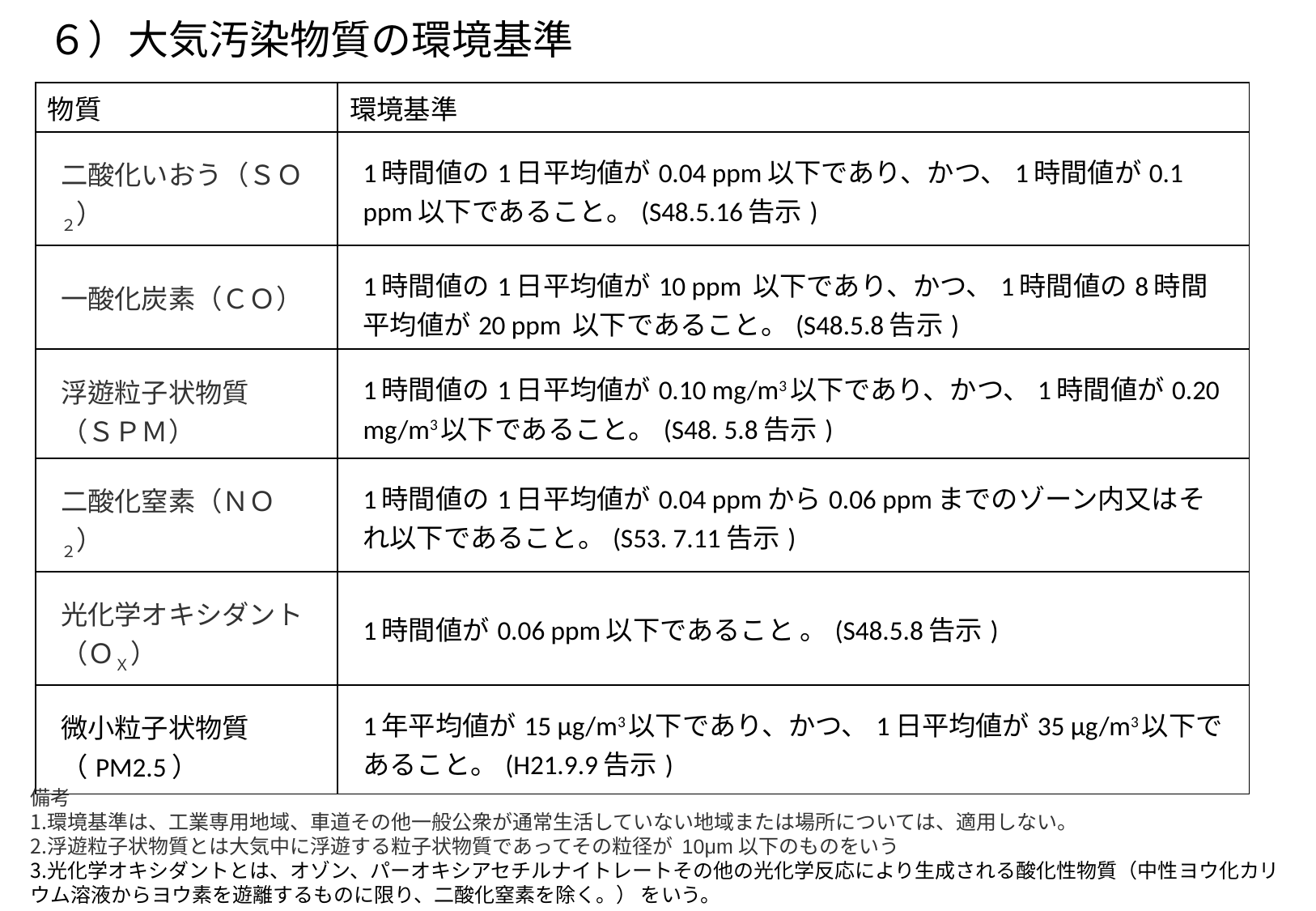

６）大気汚染物質の環境基準
| 物質 | 環境基準 |
| --- | --- |
| 二酸化いおう（ＳＯ２） | 1時間値の1日平均値が0.04 ppm以下であり、かつ、1時間値が0.1 ppm以下であること。(S48.5.16告示) |
| 一酸化炭素（ＣＯ） | 1時間値の1日平均値が10 ppm 以下であり、かつ、1時間値の8時間平均値が20 ppm 以下であること。(S48.5.8告示) |
| 浮遊粒子状物質 （ＳＰＭ） | 1時間値の1日平均値が0.10 mg/m3以下であり、かつ、1時間値が0.20 mg/m3以下であること。(S48. 5.8告示) |
| 二酸化窒素（ＮＯ２） | 1時間値の1日平均値が0.04 ppmから0.06 ppmまでのゾーン内又はそれ以下であること。(S53. 7.11告示) |
| 光化学オキシダント （ＯＸ） | 1時間値が0.06 ppm以下であること 。(S48.5.8告示) |
| 微小粒子状物質（PM2.5） | 1年平均値が15 μg/m3以下であり、かつ、1日平均値が35 μg/m3以下であること。(H21.9.9告示) |
備考
環境基準は、工業専用地域、車道その他一般公衆が通常生活していない地域または場所については、適用しない。
浮遊粒子状物質とは大気中に浮遊する粒子状物質であってその粒径が 10μm以下のものをいう
光化学オキシダントとは、オゾン、パーオキシアセチルナイトレートその他の光化学反応により生成される酸化性物質（中性ヨウ化カリウム溶液からヨウ素を遊離するものに限り、二酸化窒素を除く。） をいう。